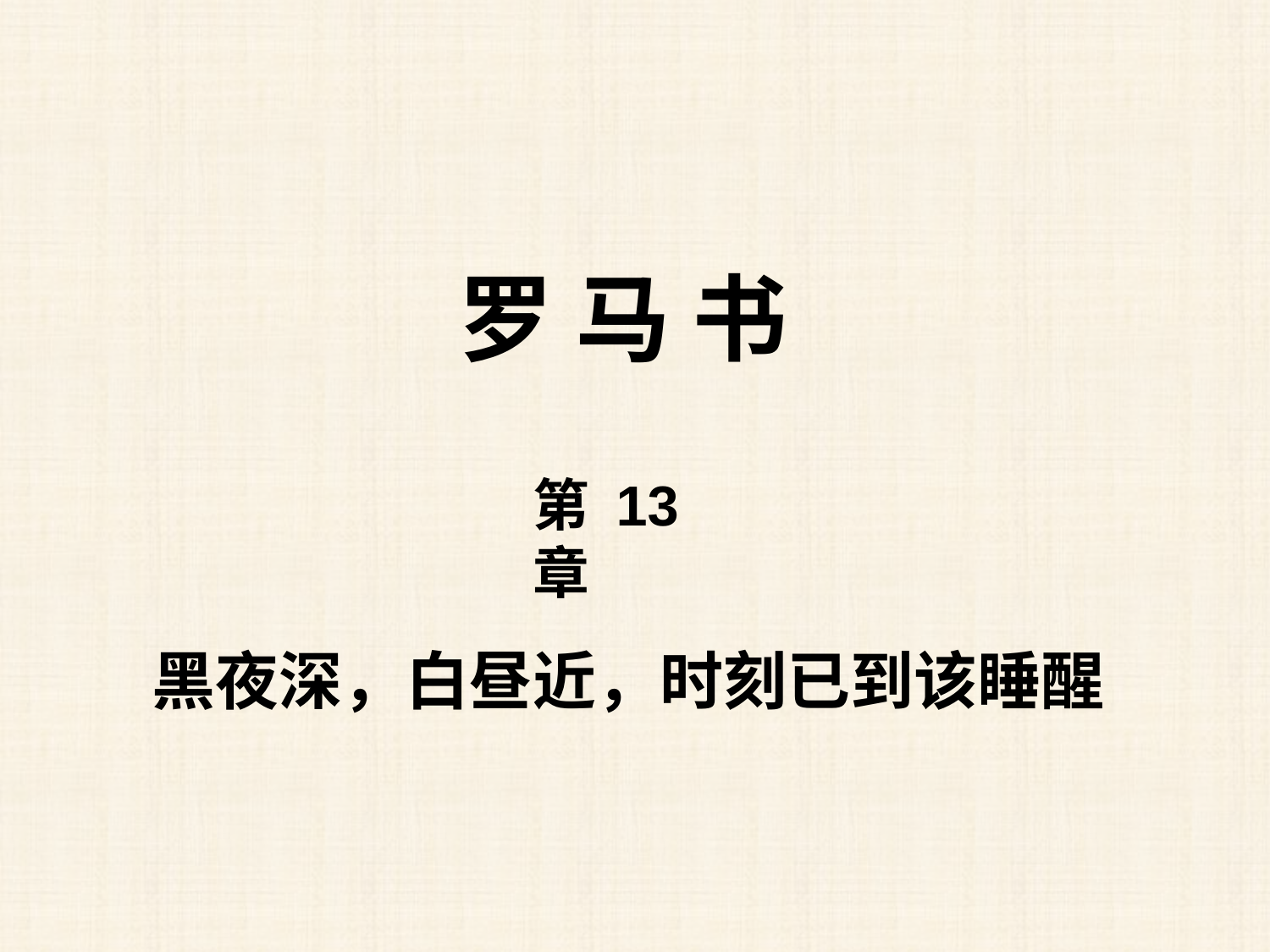

罗 马 书
第 13 章
黑夜深，白昼近，时刻已到该睡醒